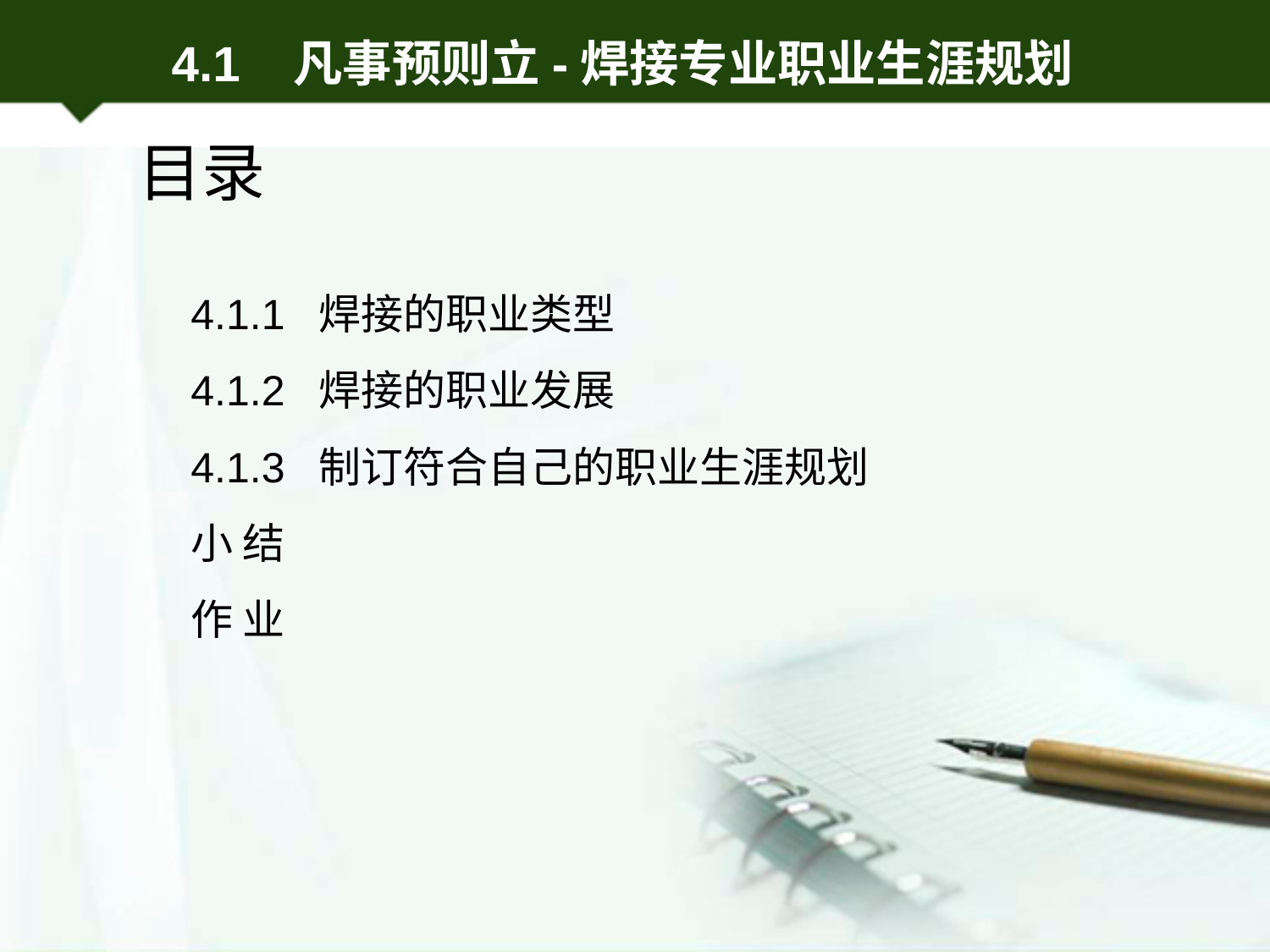

4.1   凡事预则立-焊接专业职业生涯规划
目录
4.1.1  焊接的职业类型
4.1.2  焊接的职业发展
4.1.3  制订符合自己的职业生涯规划
小 结
作 业